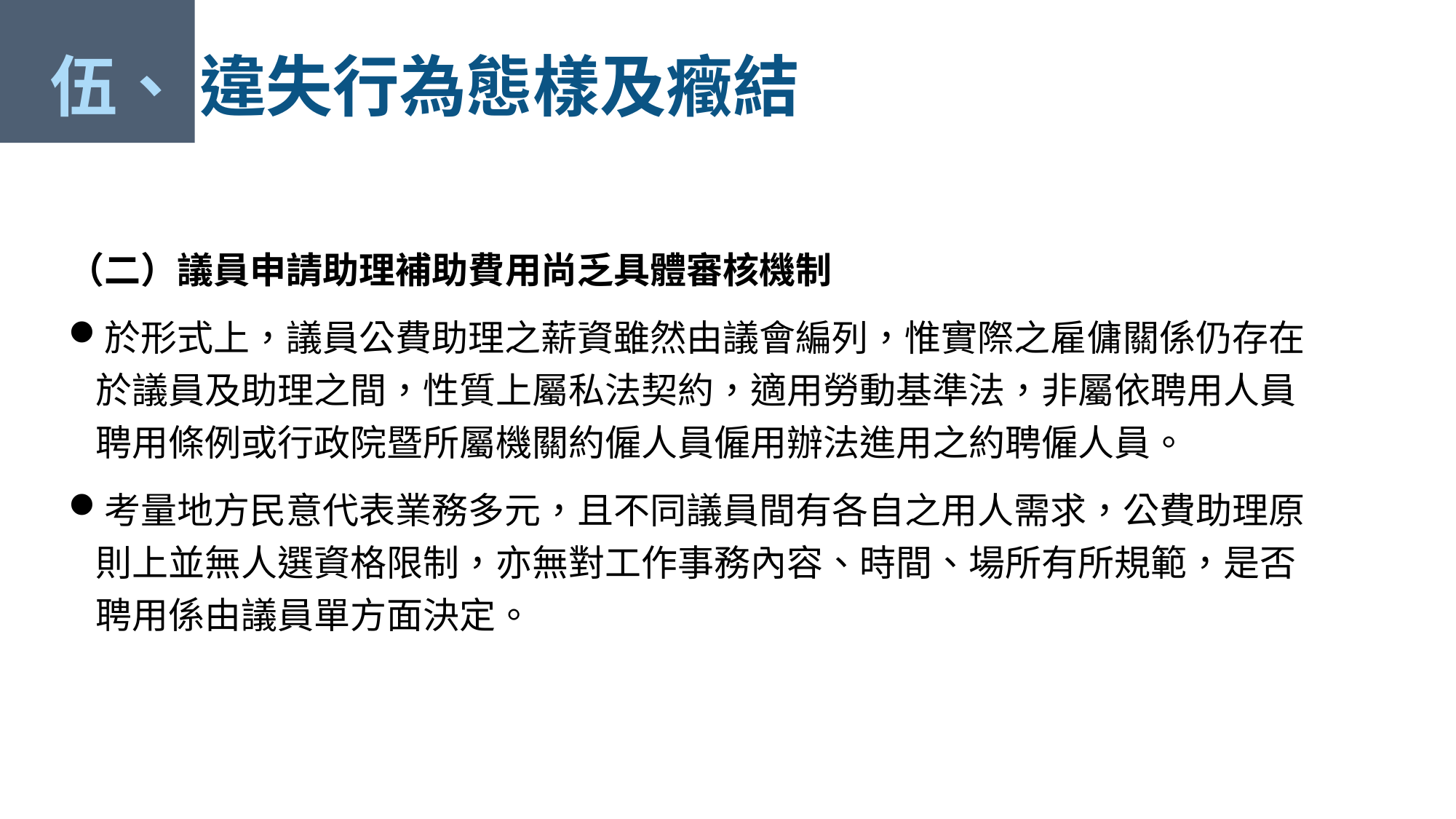

伍、 違失行為態樣及癥結
（二）議員申請助理補助費用尚乏具體審核機制
於形式上，議員公費助理之薪資雖然由議會編列，惟實際之雇傭關係仍存在於議員及助理之間，性質上屬私法契約，適用勞動基準法，非屬依聘用人員聘用條例或行政院暨所屬機關約僱人員僱用辦法進用之約聘僱人員。
考量地方民意代表業務多元，且不同議員間有各自之用人需求，公費助理原則上並無人選資格限制，亦無對工作事務內容、時間、場所有所規範，是否聘用係由議員單方面決定。